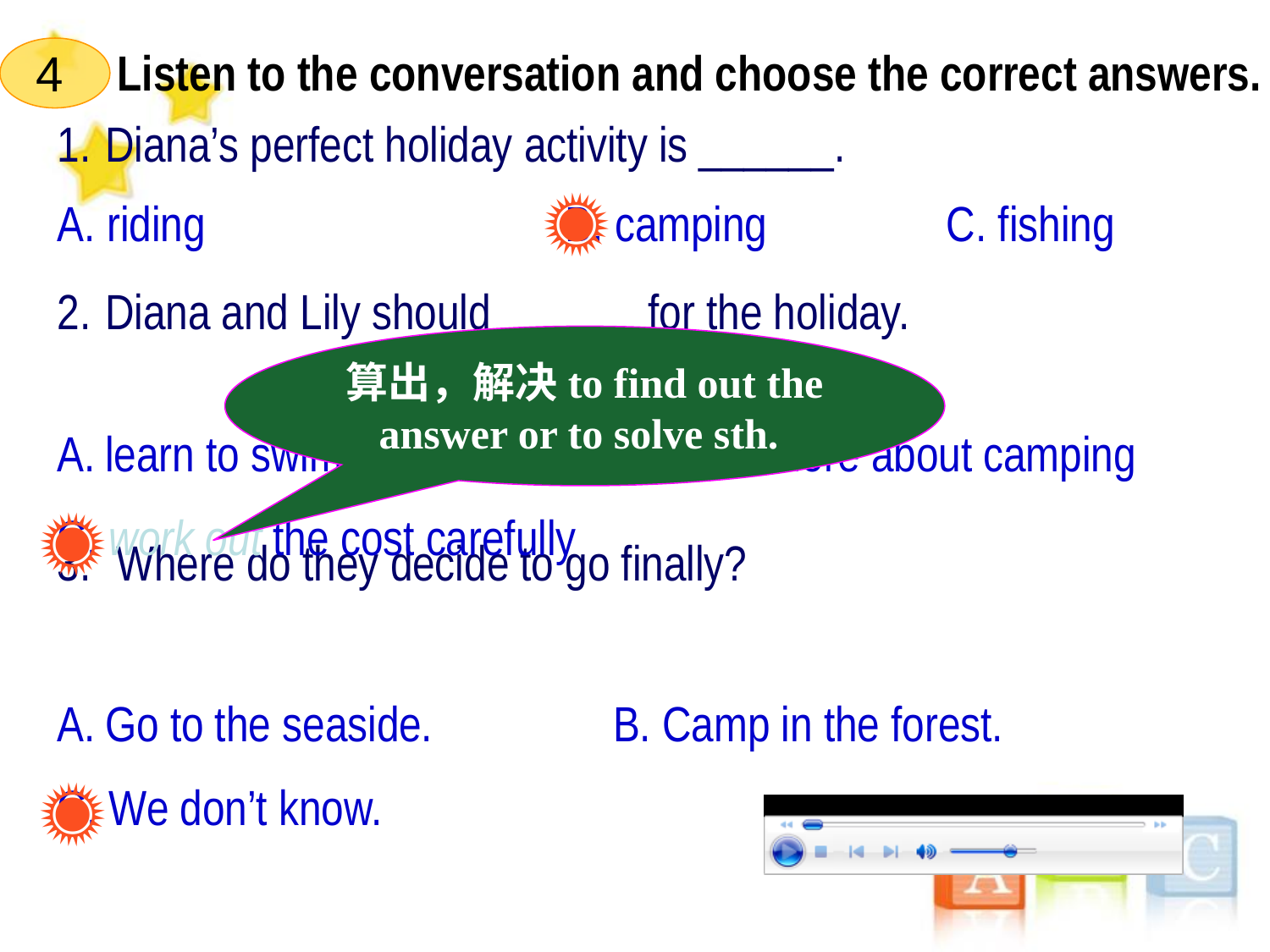

Listen to the conversation and choose the correct answers.
 4

Diana’s perfect holiday activity is ______.

Diana and Lily should ______ for the holiday.

 Where do they decide to go finally?
☀
A. riding			B. camping 		C. fishing
算出，解决to find out the answer or to solve sth.
learn to swim in the sea.	B. know more about camping
C. work out the cost carefully
☀
Go to the seaside.		B. Camp in the forest.
C. We don’t know.
☀